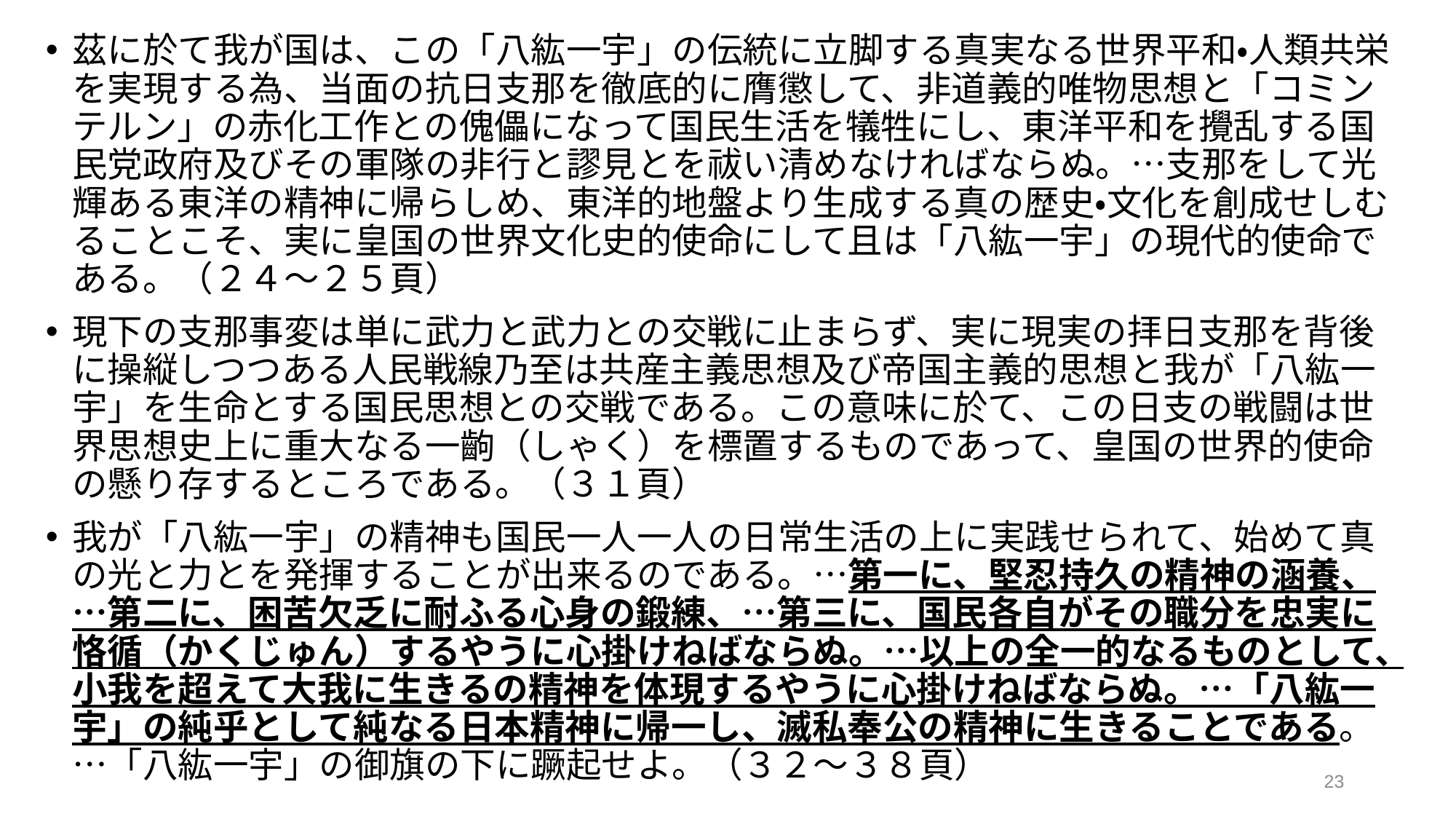

茲に於て我が国は、この「八紘一宇」の伝統に立脚する真実なる世界平和・人類共栄を実現する為、当面の抗日支那を徹底的に膺懲して、非道義的唯物思想と「コミンテルン」の赤化工作との傀儡になって国民生活を犠牲にし、東洋平和を攪乱する国民党政府及びその軍隊の非行と謬見とを祓い清めなければならぬ。…支那をして光輝ある東洋の精神に帰らしめ、東洋的地盤より生成する真の歴史・文化を創成せしむることこそ、実に皇国の世界文化史的使命にして且は「八紘一宇」の現代的使命である。（２４～２５頁）
現下の支那事変は単に武力と武力との交戦に止まらず、実に現実の拝日支那を背後に操縦しつつある人民戦線乃至は共産主義思想及び帝国主義的思想と我が「八紘一宇」を生命とする国民思想との交戦である。この意味に於て、この日支の戦闘は世界思想史上に重大なる一齣（しゃく）を標置するものであって、皇国の世界的使命の懸り存するところである。（３１頁）
我が「八紘一宇」の精神も国民一人一人の日常生活の上に実践せられて、始めて真の光と力とを発揮することが出来るのである。…第一に、堅忍持久の精神の涵養、…第二に、困苦欠乏に耐ふる心身の鍛練、…第三に、国民各自がその職分を忠実に恪循（かくじゅん）するやうに心掛けねばならぬ。…以上の全一的なるものとして、小我を超えて大我に生きるの精神を体現するやうに心掛けねばならぬ。…「八紘一宇」の純乎として純なる日本精神に帰一し、滅私奉公の精神に生きることである。…「八紘一宇」の御旗の下に蹶起せよ。（３２～３８頁）

23